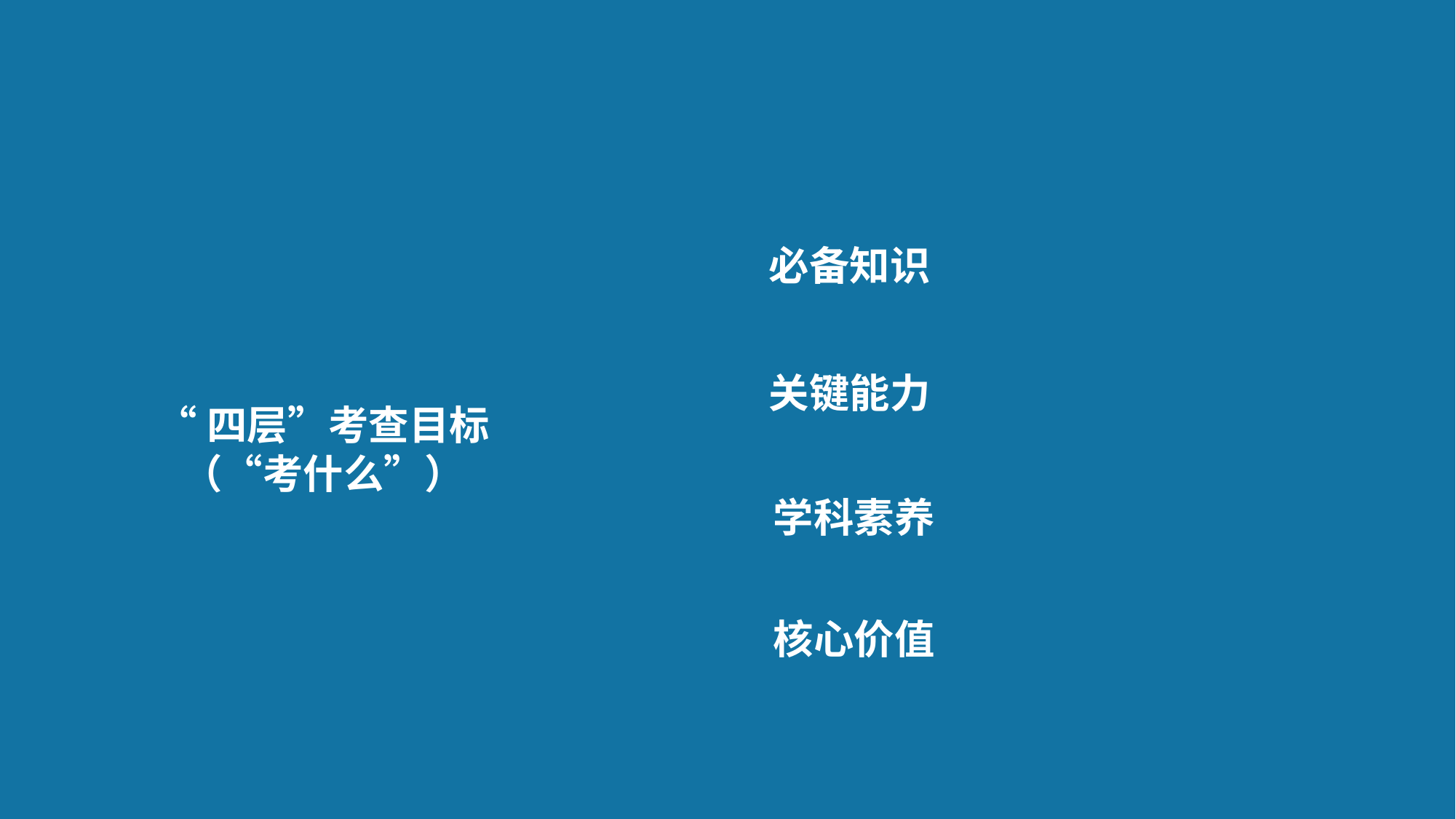

“四层”（考查目标）：“考什么”

必备知识
关键能力
“四层”考查目标
（“考什么”）
学科素养
核心价值